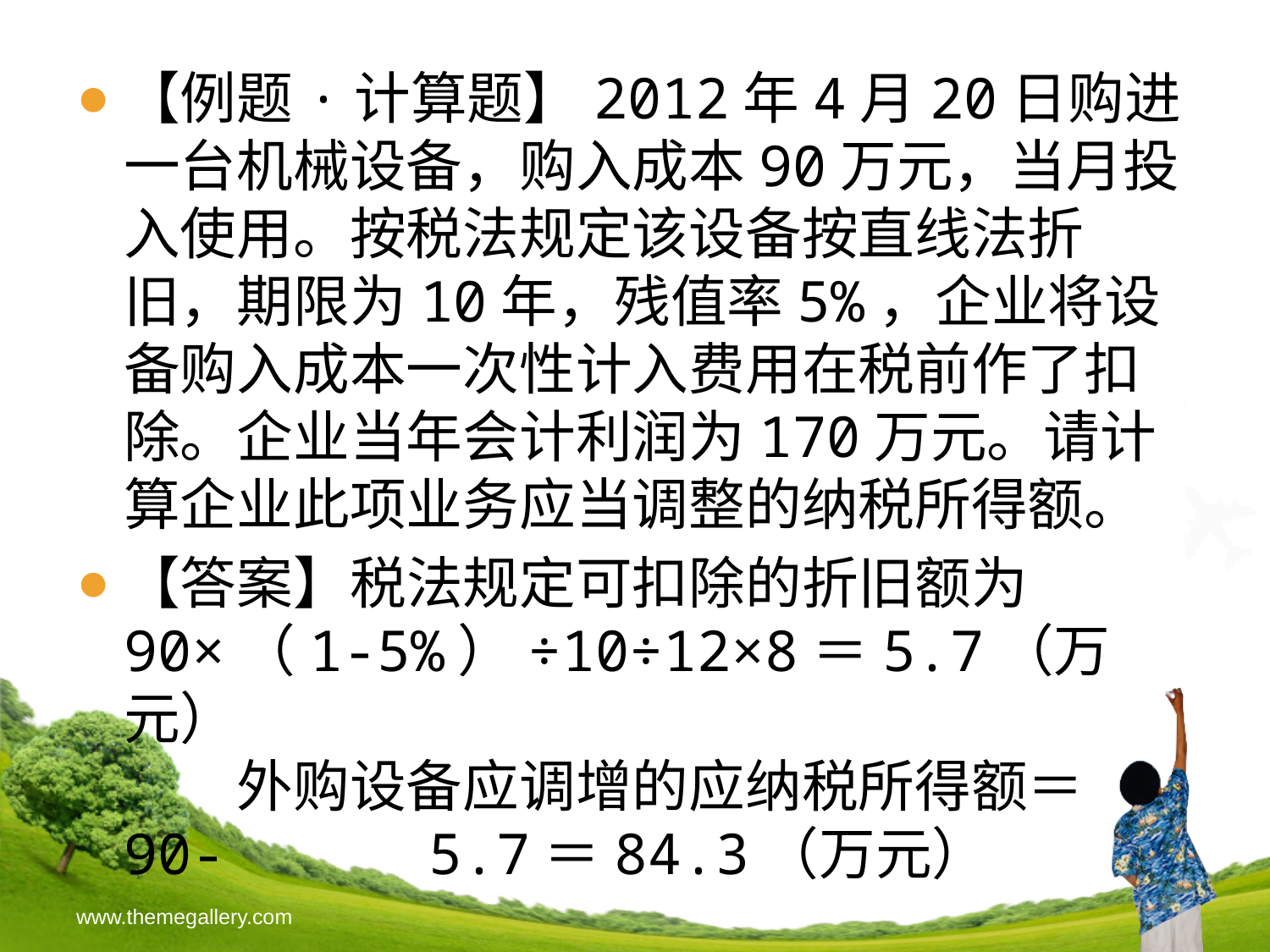

【例题·计算题】2012年4月20日购进一台机械设备，购入成本90万元，当月投入使用。按税法规定该设备按直线法折旧，期限为10年，残值率5%，企业将设备购入成本一次性计入费用在税前作了扣除。企业当年会计利润为170万元。请计算企业此项业务应当调整的纳税所得额。
【答案】税法规定可扣除的折旧额为90×（1-5%）÷10÷12×8＝5.7（万元）
　　外购设备应调增的应纳税所得额＝90-      5.7＝84.3（万元）
www.themegallery.com